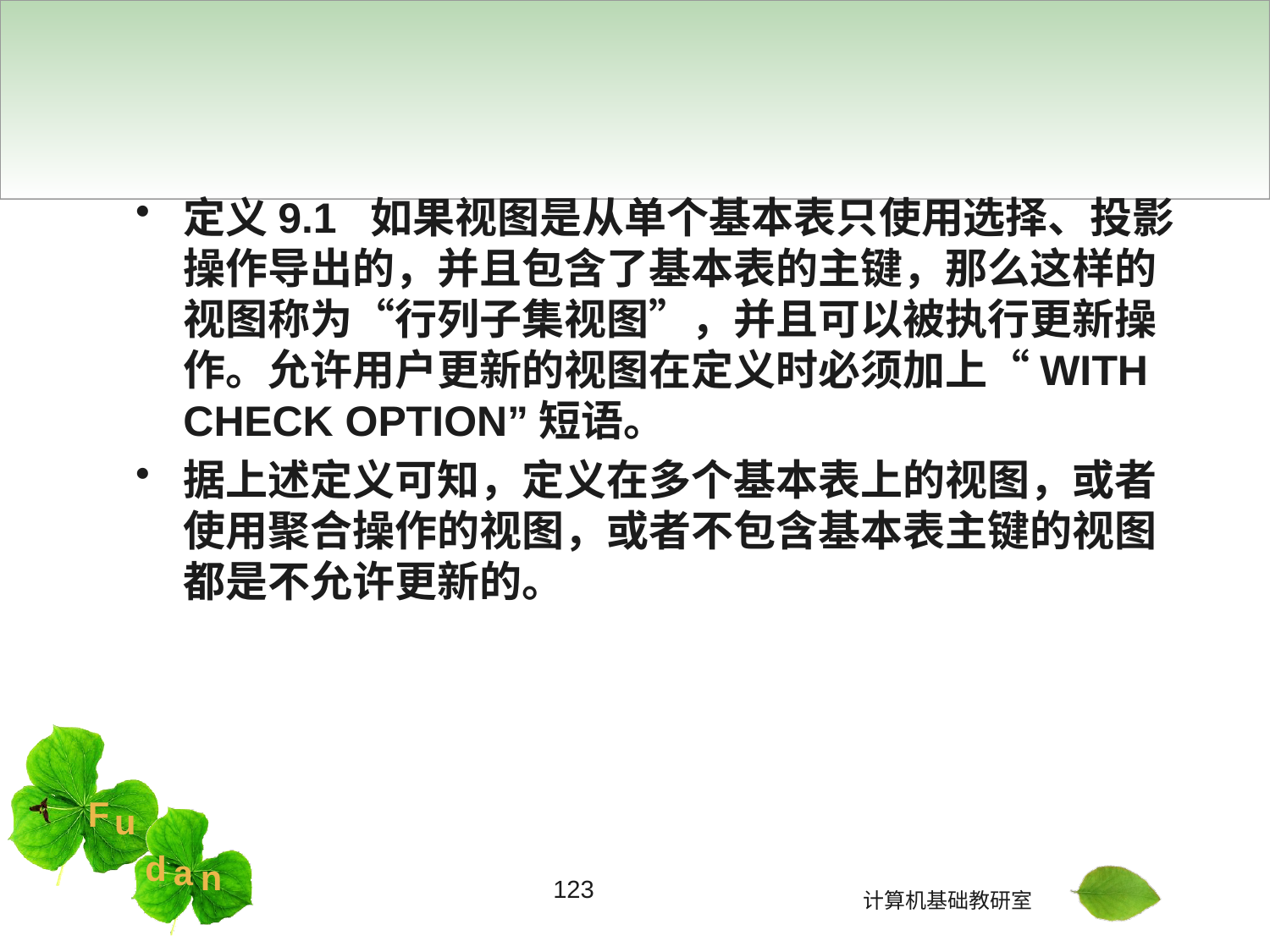

#
定义9.1  如果视图是从单个基本表只使用选择、投影操作导出的，并且包含了基本表的主键，那么这样的视图称为“行列子集视图”，并且可以被执行更新操作。允许用户更新的视图在定义时必须加上“WITH CHECK OPTION”短语。
据上述定义可知，定义在多个基本表上的视图，或者使用聚合操作的视图，或者不包含基本表主键的视图都是不允许更新的。

123